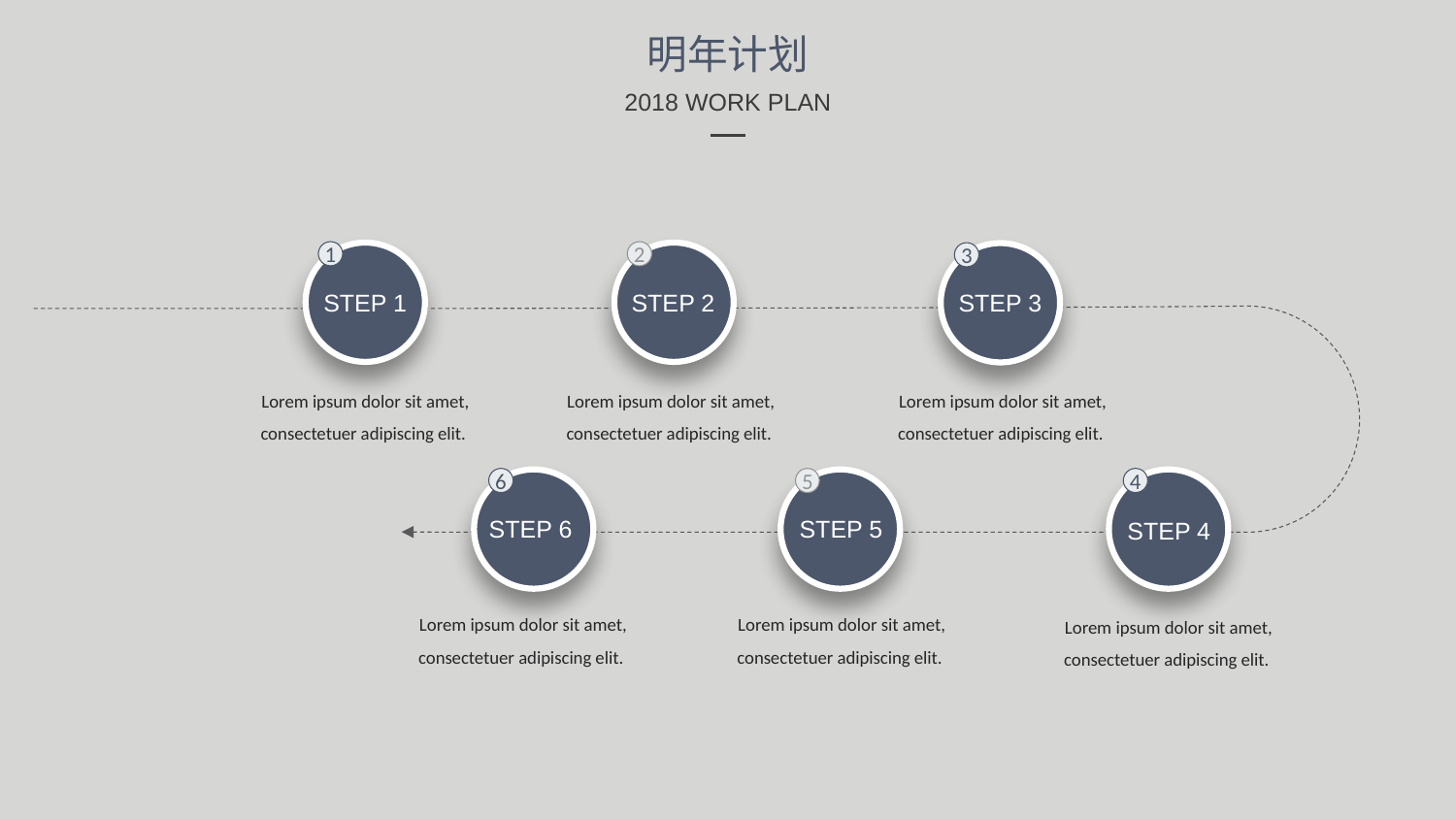

明年计划
2018 WORK PLAN
1
2

3

STEP 3
STEP 2
STEP 1

Lorem ipsum dolor sit amet, consectetuer adipiscing elit.
Lorem ipsum dolor sit amet, consectetuer adipiscing elit.
Lorem ipsum dolor sit amet, consectetuer adipiscing elit.
6
5
4

STEP 6
STEP 5
STEP 4
Lorem ipsum dolor sit amet, consectetuer adipiscing elit.
Lorem ipsum dolor sit amet, consectetuer adipiscing elit.
Lorem ipsum dolor sit amet, consectetuer adipiscing elit.